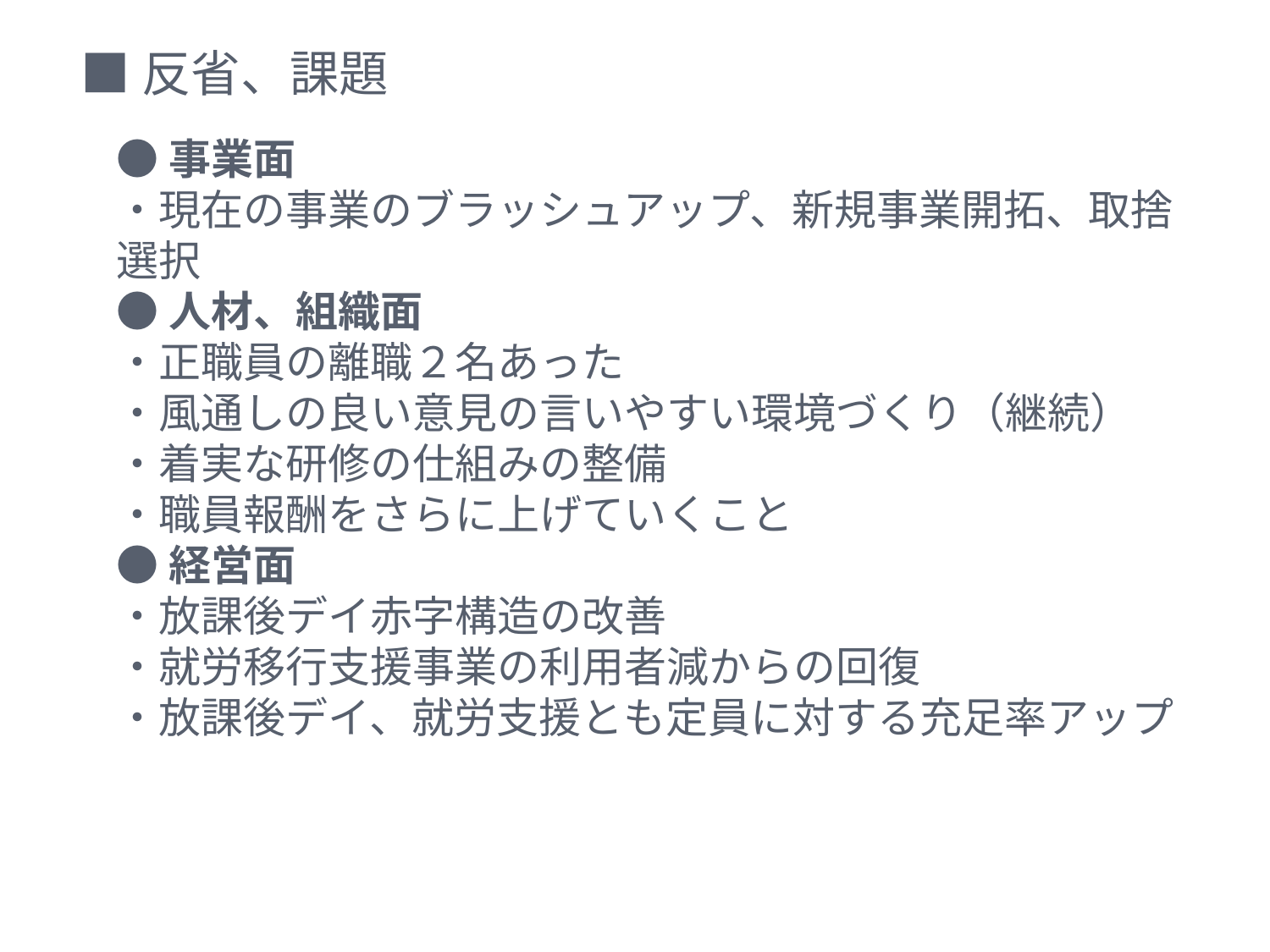

■反省、課題
●事業面
・現在の事業のブラッシュアップ、新規事業開拓、取捨選択
●人材、組織面
・正職員の離職２名あった
・風通しの良い意見の言いやすい環境づくり（継続）
・着実な研修の仕組みの整備
・職員報酬をさらに上げていくこと
●経営面
・放課後デイ赤字構造の改善
・就労移行支援事業の利用者減からの回復
・放課後デイ、就労支援とも定員に対する充足率アップ